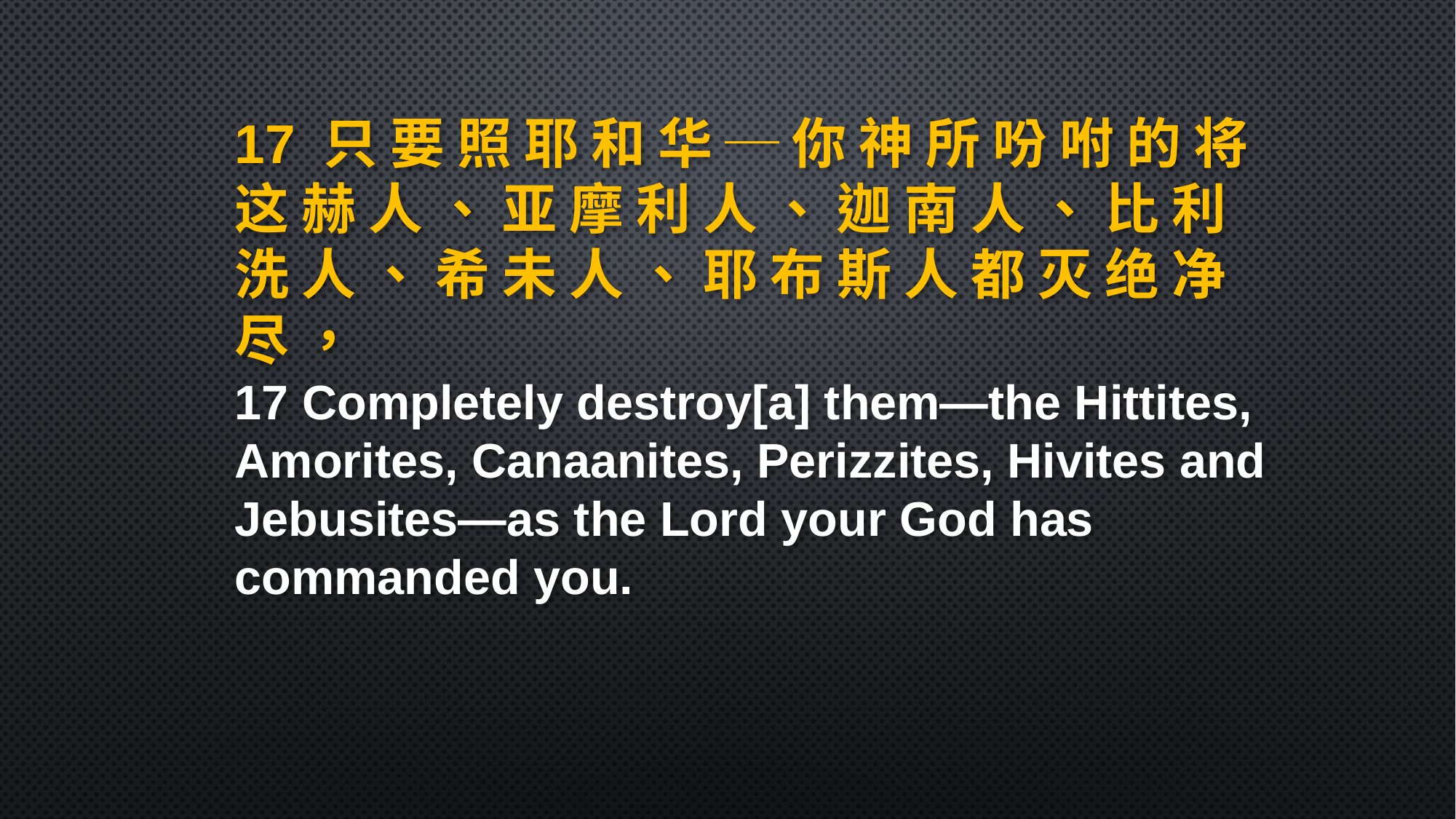

17 只 要 照 耶 和 华 ─ 你 神 所 吩 咐 的 将 这 赫 人 、 亚 摩 利 人 、 迦 南 人 、 比 利 洗 人 、 希 未 人 、 耶 布 斯 人 都 灭 绝 净 尽 ，
17 Completely destroy[a] them—the Hittites, Amorites, Canaanites, Perizzites, Hivites and Jebusites—as the Lord your God has commanded you.